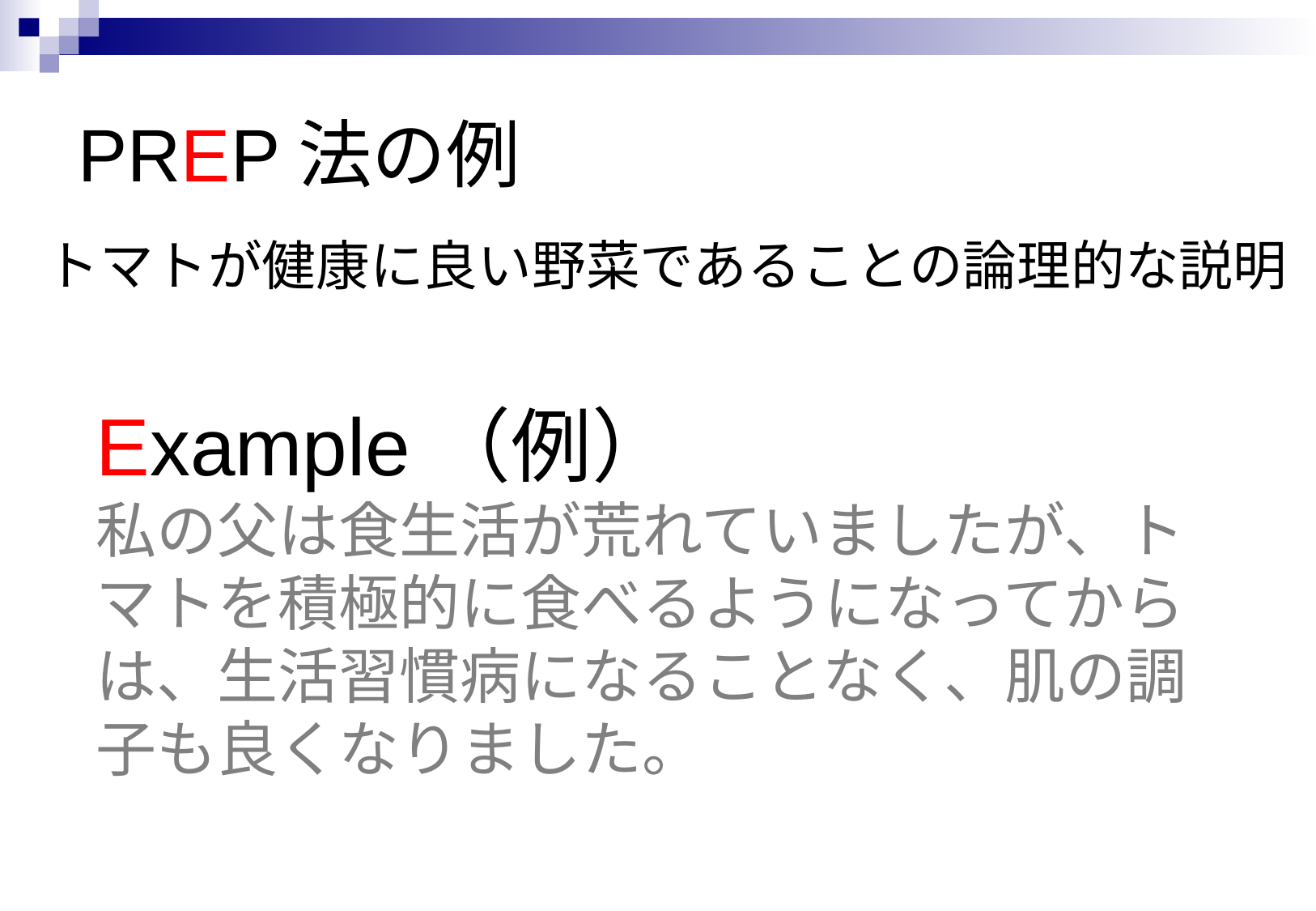

# PREP法の例
トマトが健康に良い野菜であることの論理的な説明
Example（例）
私の父は食生活が荒れていましたが、トマトを積極的に食べるようになってからは、生活習慣病になることなく、肌の調子も良くなりました。